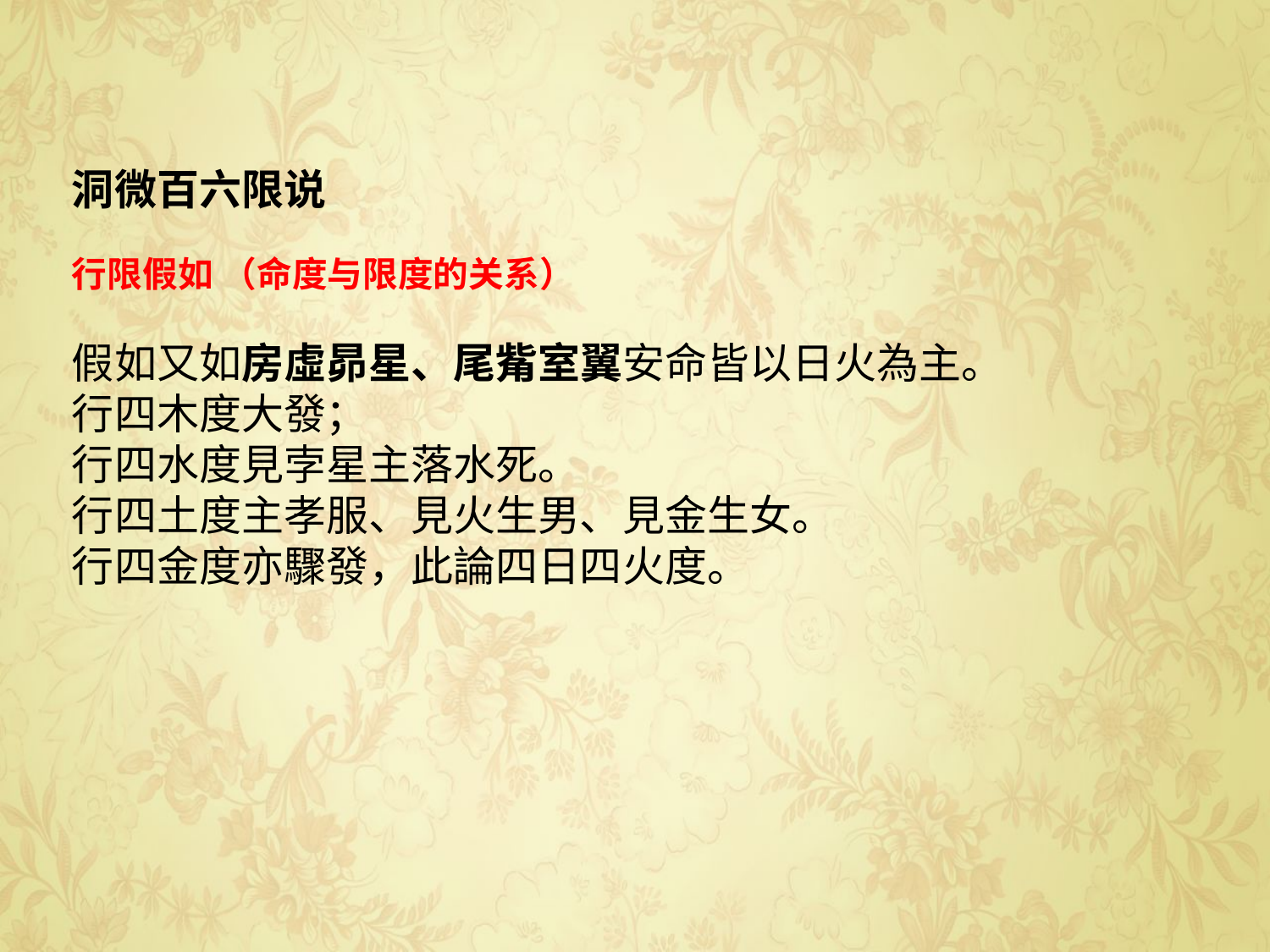

洞微百六限说

行限假如 （命度与限度的关系）

假如又如房虛昴星、尾觜室翼安命皆以日火為主。
行四木度大發；
行四水度見孛星主落水死。
行四土度主孝服、見火生男、見金生女。
行四金度亦驟發，此論四日四火度。